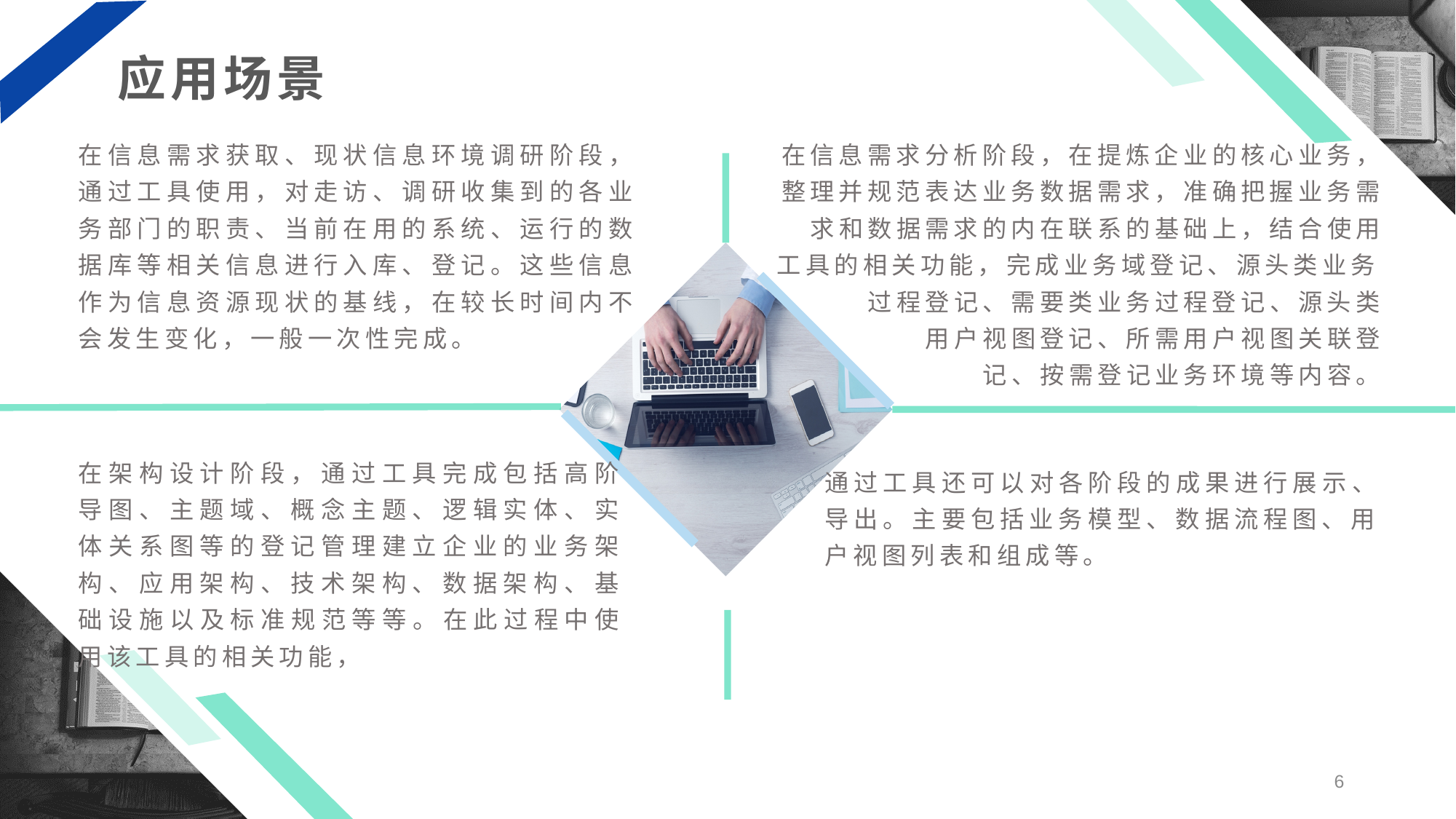

应用场景

在信息需求获取、现状信息环境调研阶段，通过工具使用，对走访、调研收集到的各业务部门的职责、当前在用的系统、运行的数据库等相关信息进行入库、登记。这些信息作为信息资源现状的基线，在较长时间内不会发生变化，一般一次性完成。
在信息需求分析阶段，在提炼企业的核心业务，
整理并规范表达业务数据需求，准确把握业务需
求和数据需求的内在联系的基础上，结合使用
工具的相关功能，完成业务域登记、源头类业务过程登记、需要类业务过程登记、源头类
用户视图登记、所需用户视图关联登
记、按需登记业务环境等内容。

在架构设计阶段，通过工具完成包括高阶导图、主题域、概念主题、逻辑实体、实体关系图等的登记管理建立企业的业务架构、应用架构、技术架构、数据架构、基础设施以及标准规范等等。在此过程中使用该工具的相关功能，
通过工具还可以对各阶段的成果进行展示、导出。主要包括业务模型、数据流程图、用户视图列表和组成等。

6